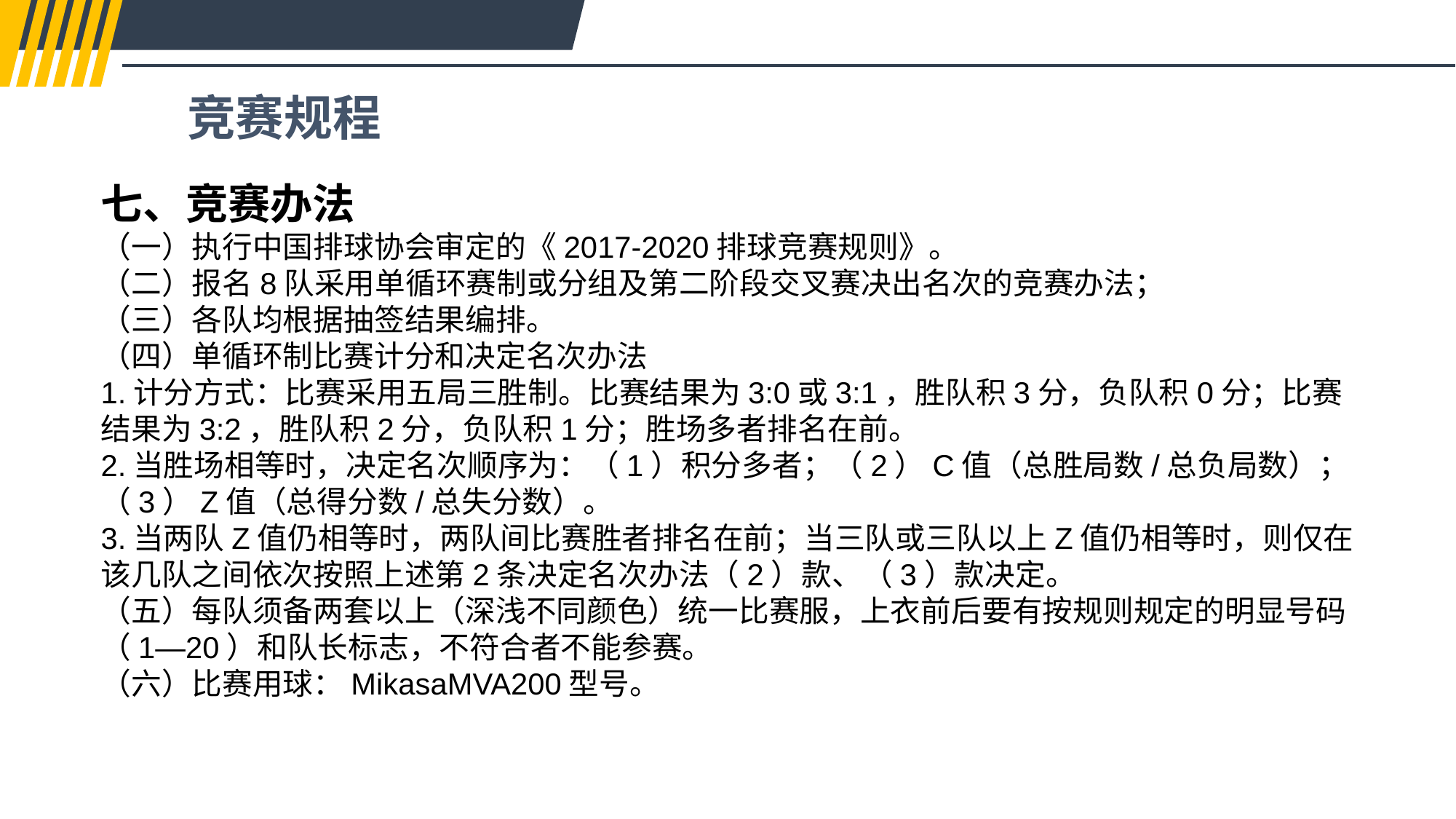

竞赛规程
七、竞赛办法
（一）执行中国排球协会审定的《2017-2020排球竞赛规则》。
（二）报名8队采用单循环赛制或分组及第二阶段交叉赛决出名次的竞赛办法；
（三）各队均根据抽签结果编排。
（四）单循环制比赛计分和决定名次办法
1.计分方式：比赛采用五局三胜制。比赛结果为3:0或3:1，胜队积3分，负队积0分；比赛结果为3:2，胜队积2分，负队积1分；胜场多者排名在前。
2.当胜场相等时，决定名次顺序为：（1）积分多者；（2）C值（总胜局数/总负局数）；（3）Z值（总得分数/总失分数）。
3.当两队Z值仍相等时，两队间比赛胜者排名在前；当三队或三队以上Z值仍相等时，则仅在该几队之间依次按照上述第2条决定名次办法（2）款、（3）款决定。
（五）每队须备两套以上（深浅不同颜色）统一比赛服，上衣前后要有按规则规定的明显号码（1—20）和队长标志，不符合者不能参赛。
（六）比赛用球：MikasaMVA200型号。